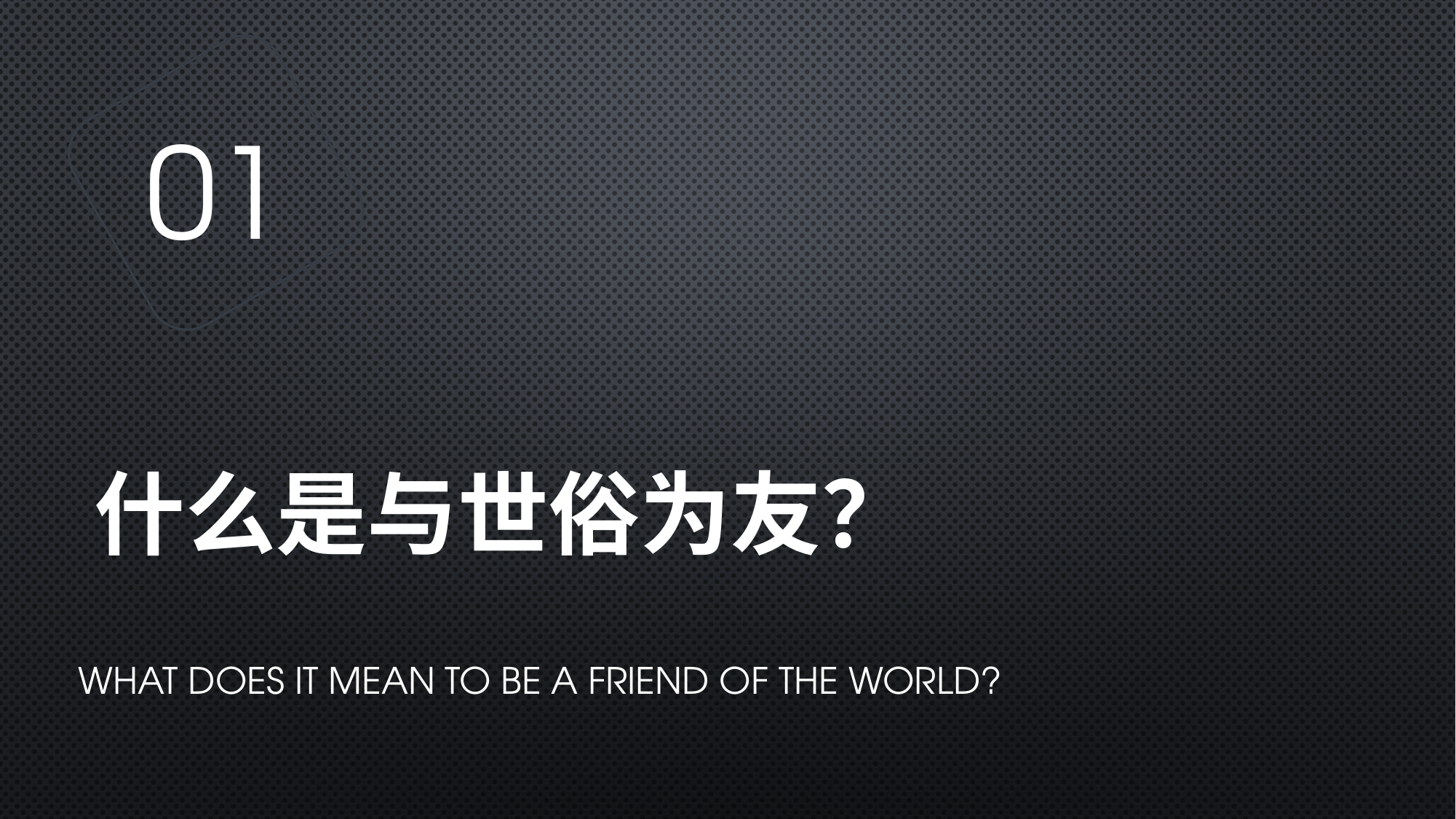

01
# 什么是与世俗为友？
What Does It Mean to Be a Friend of the World?